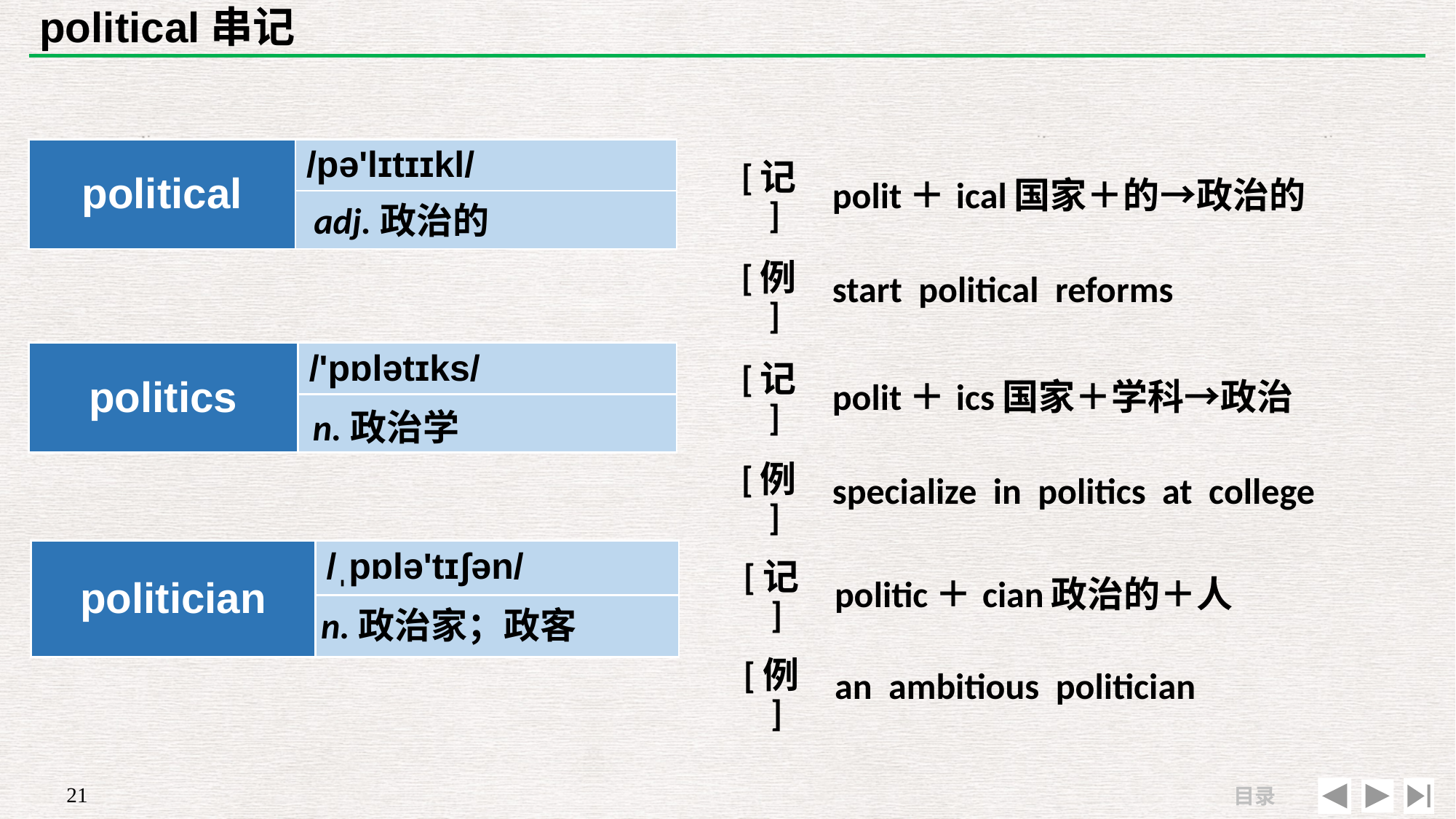

# political串记

| political | /pə'lɪtɪɪkl/ |
| --- | --- |
|  |  |
| [记] | polit＋ical国家＋的→政治的 |
| --- | --- |
| [例] | start political reforms |
adj.政治的
| politics | /'pɒlətɪks/ |
| --- | --- |
|  |  |
| [记] | polit＋ics国家＋学科→政治 |
| --- | --- |
| [例] | specialize in politics at college |
n.政治学
| politician | /ˌpɒlə'tɪʃən/ |
| --- | --- |
|  |  |
| [记] | politic＋cian政治的＋人 |
| --- | --- |
| [例] | an ambitious politician |
n.政治家；政客